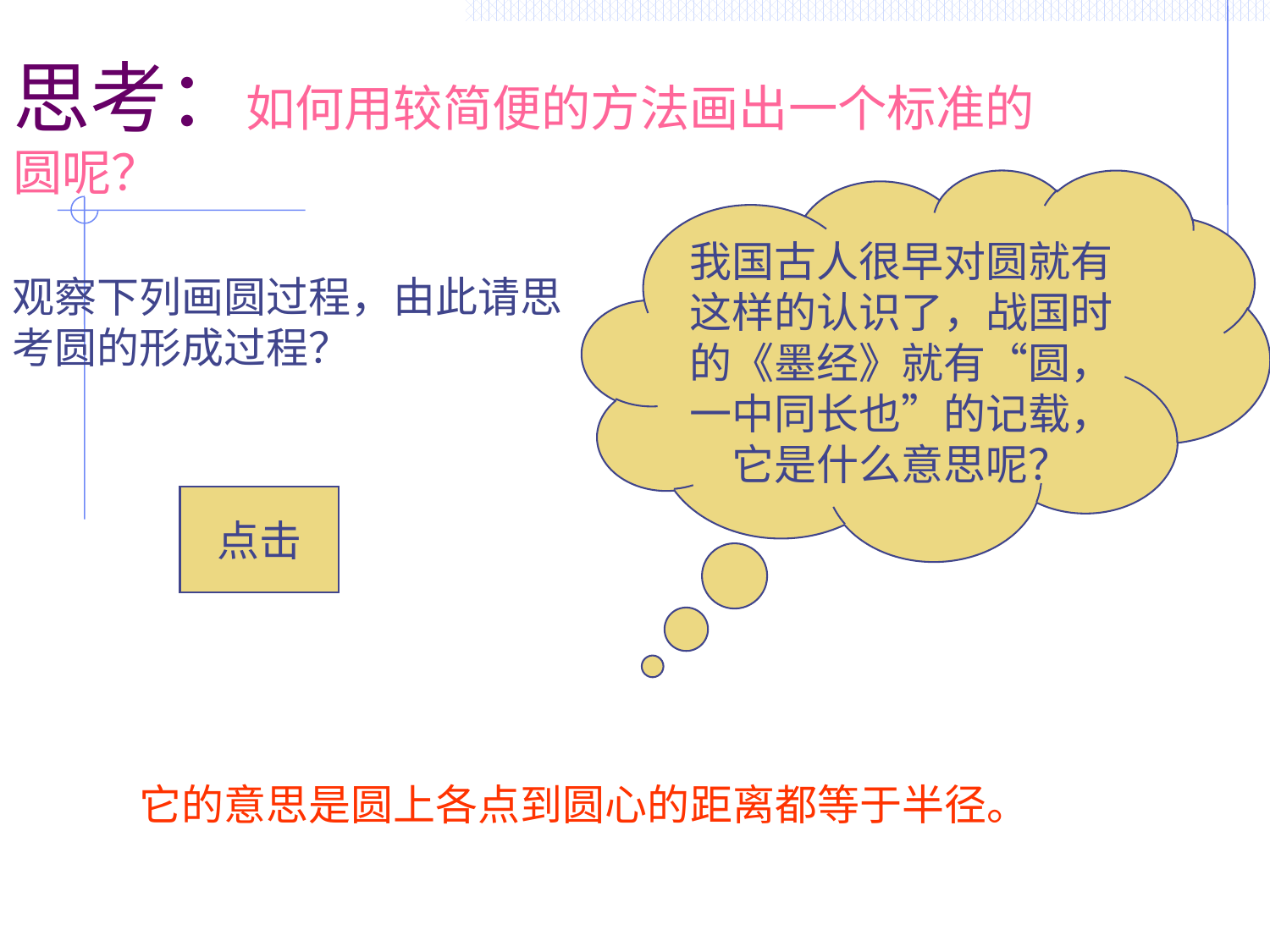

思考：如何用较简便的方法画出一个标准的圆呢？
我国古人很早对圆就有这样的认识了，战国时的《墨经》就有“圆，一中同长也”的记载，它是什么意思呢？
观察下列画圆过程，由此请思考圆的形成过程？
点击
它的意思是圆上各点到圆心的距离都等于半径。